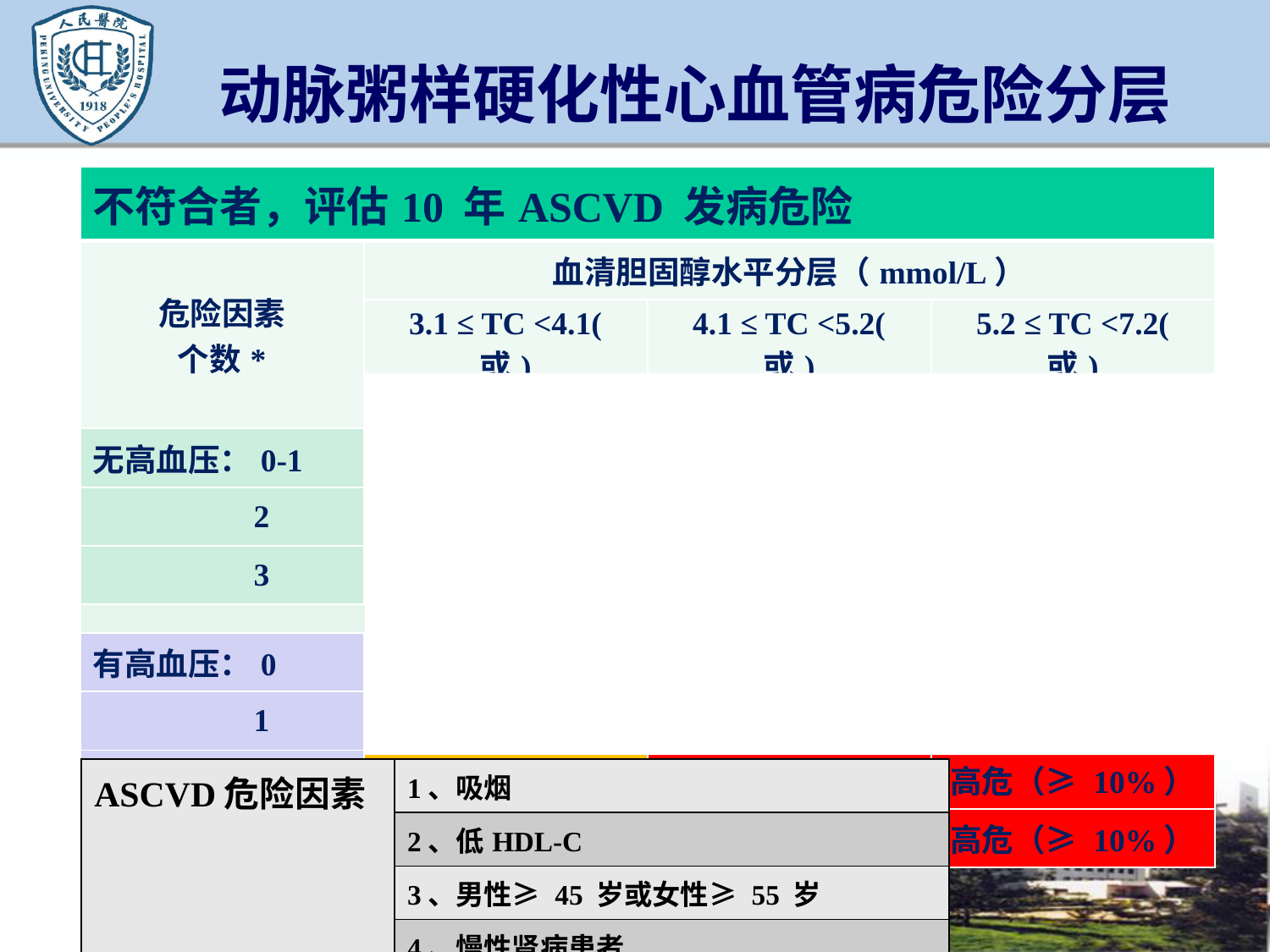

# 动脉粥样硬化性心血管病危险分层
| 不符合者，评估10 年ASCVD 发病危险 |  |  |  |
| --- | --- | --- | --- |
| 危险因素 个数\* | 血清胆固醇水平分层（mmol/L） |  |  |
|  | 3.1 ≤ TC <4.1( 或) 1.8 ≤ LDL-C <2.6 | 4.1 ≤ TC <5.2( 或) 2.6 ≤ LDL-C <3.4 | 5.2 ≤ TC <7.2( 或) 3.4 ≤ LDL-C <4.9 |
| 无高血压：0-1 | 低危（<5%） | 低危（<5%） | 低危（<5%） |
| 2 | 低危（<5%） | 低危（<5%） | 中危（5%~9%） |
| 3 | 低危（<5%） | 中危（5%~9%） | 中危（5%~9%） |
|  |  |  |  |
| 有高血压：0 | 低危（<5%） | 低危（<5%） | 低危（<5%） |
| 1 | 低危（<5%） | 中危（5%~9%） | 中危（5%~9%） |
| 2 | 中危（5%~9%） | 高危（≥ 10%） | 高危（≥ 10%） |
| 3 | 高危（≥ 10%） | 高危（≥ 10%） | 高危（≥ 10%） |

| ASCVD危险因素 | 1、吸烟 |
| --- | --- |
|  | 2、低HDL-C |
|  | 3、男性≥ 45 岁或女性≥ 55 岁 |
|  | 4、慢性肾病患者 |